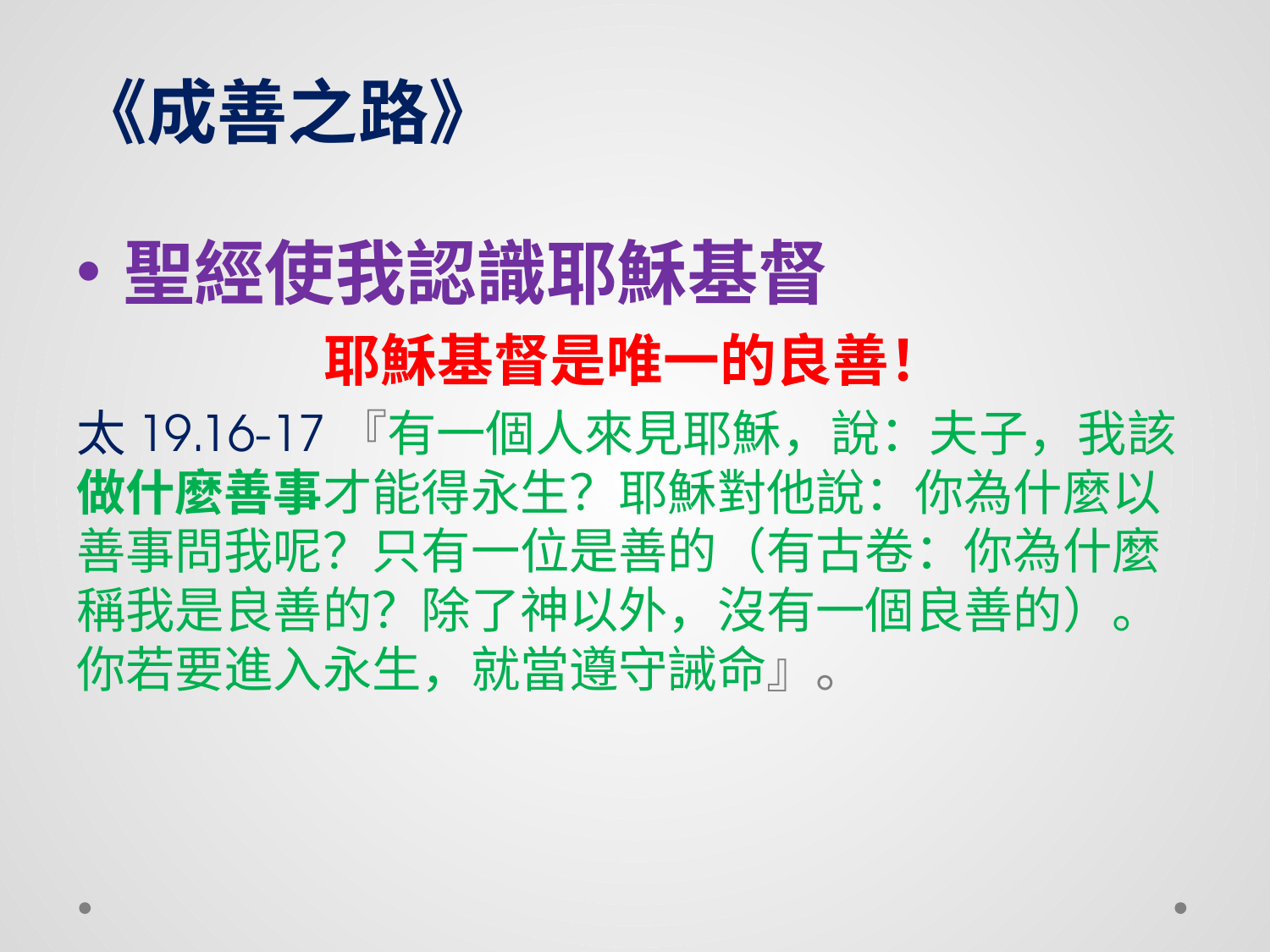

# 《成善之路》
聖經使我認識耶穌基督
耶穌基督是唯一的良善！
太19.16-17『有一個人來見耶穌，說：夫子，我該做什麼善事才能得永生？耶穌對他說：你為什麼以善事問我呢？只有一位是善的（有古卷：你為什麼稱我是良善的？除了神以外，沒有一個良善的）。你若要進入永生，就當遵守誡命』。